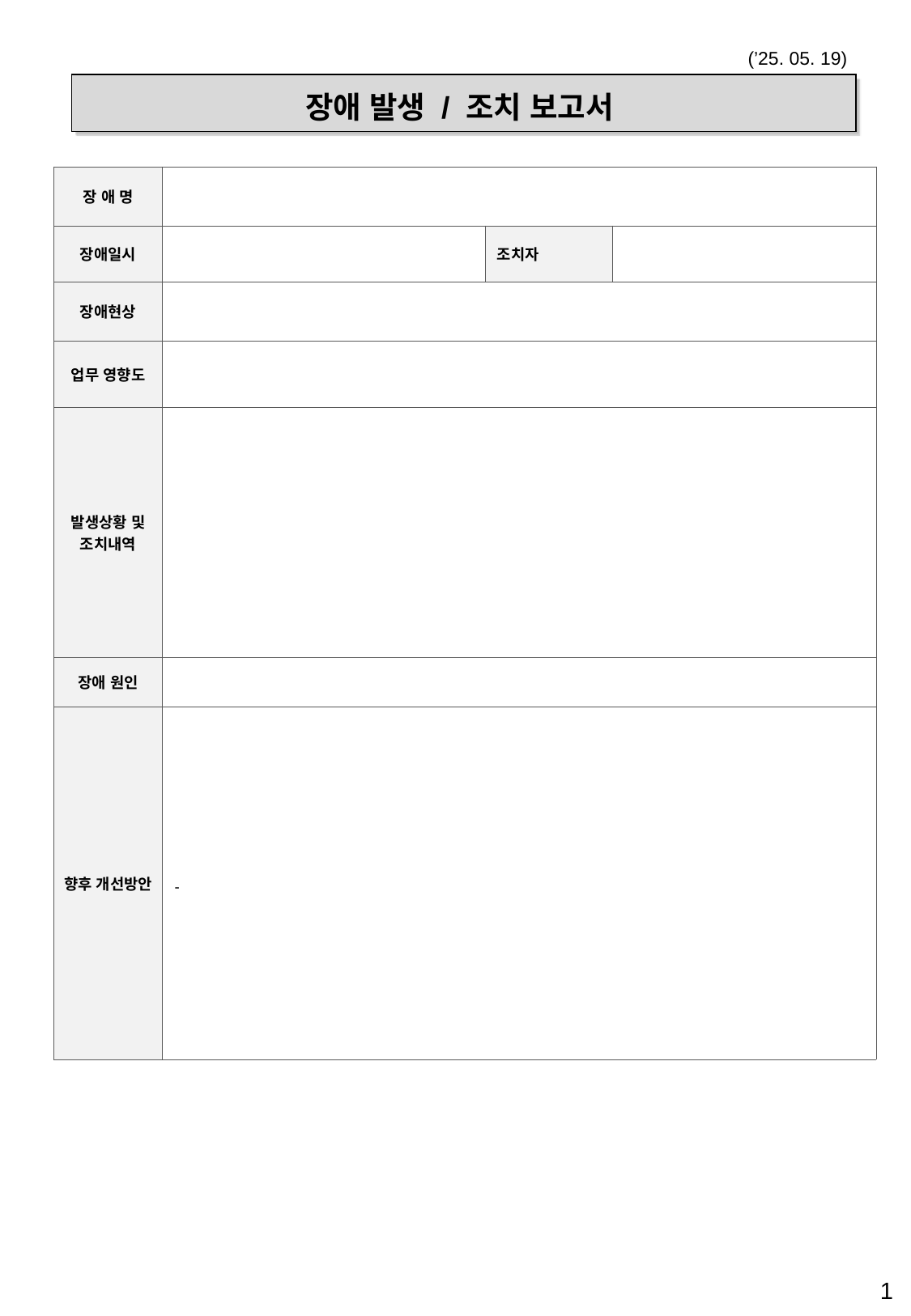

(’25. 05. 19)
장애 발생 / 조치 보고서
| 장 애 명 |  |  |  |
| --- | --- | --- | --- |
| 장애일시 |  | 조치자 |  |
| 장애현상 |  |  |  |
| 업무 영향도 |  |  |  |
| 발생상황 및 조치내역 |  |  |  |
| 장애 원인 |  |  |  |
| 향후 개선방안 | - |  |  |
1